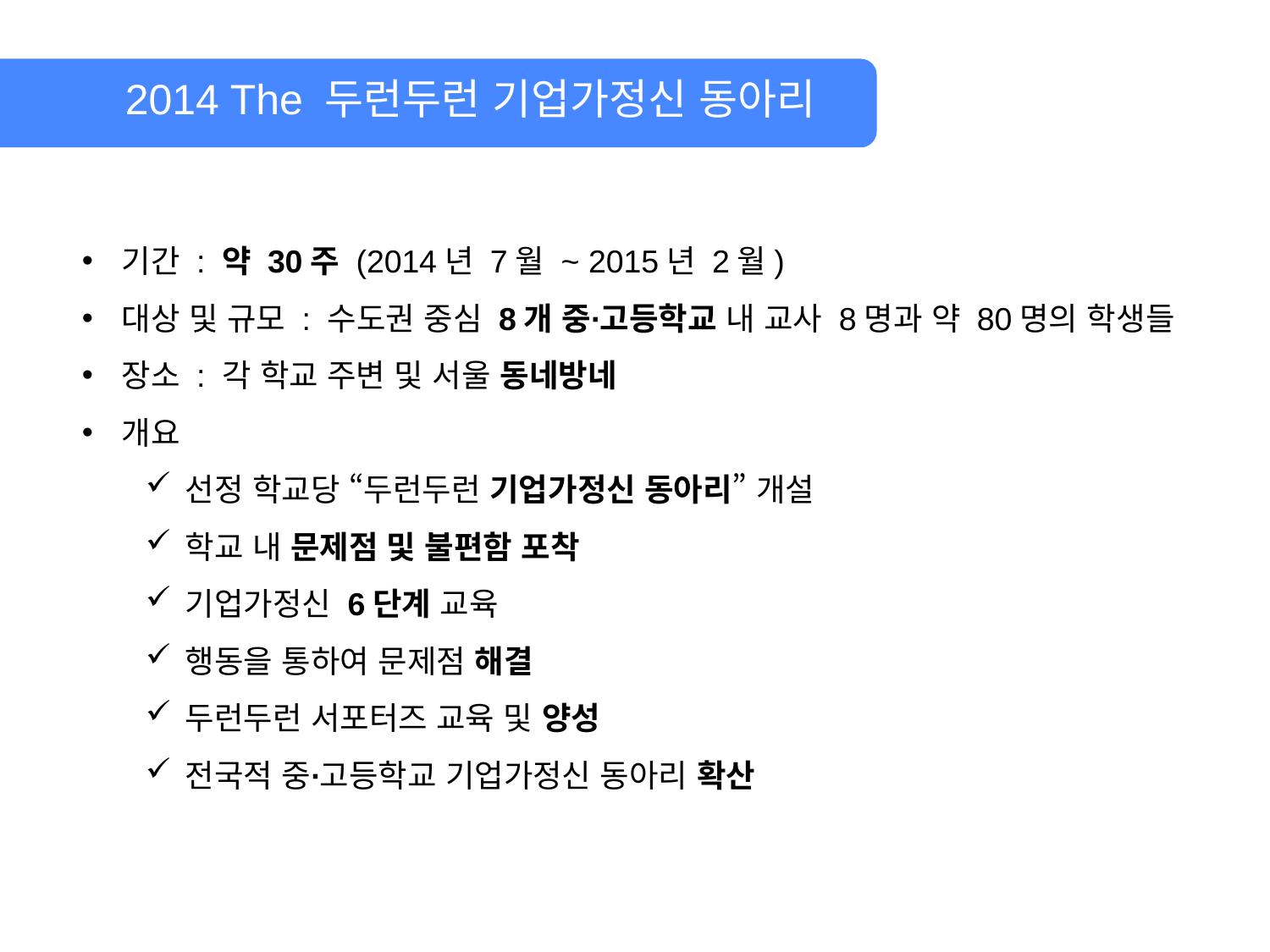

2014 The 두런두런 기업가정신 동아리

기간 : 약 30주 (2014년 7월 ~ 2015년 2월)
대상 및 규모 : 수도권 중심 8개 중∙고등학교 내 교사 8명과 약 80명의 학생들
장소 : 각 학교 주변 및 서울 동네방네
개요
선정 학교당 “두런두런 기업가정신 동아리” 개설
학교 내 문제점 및 불편함 포착
기업가정신 6단계 교육
행동을 통하여 문제점 해결
두런두런 서포터즈 교육 및 양성
전국적 중∙고등학교 기업가정신 동아리 확산